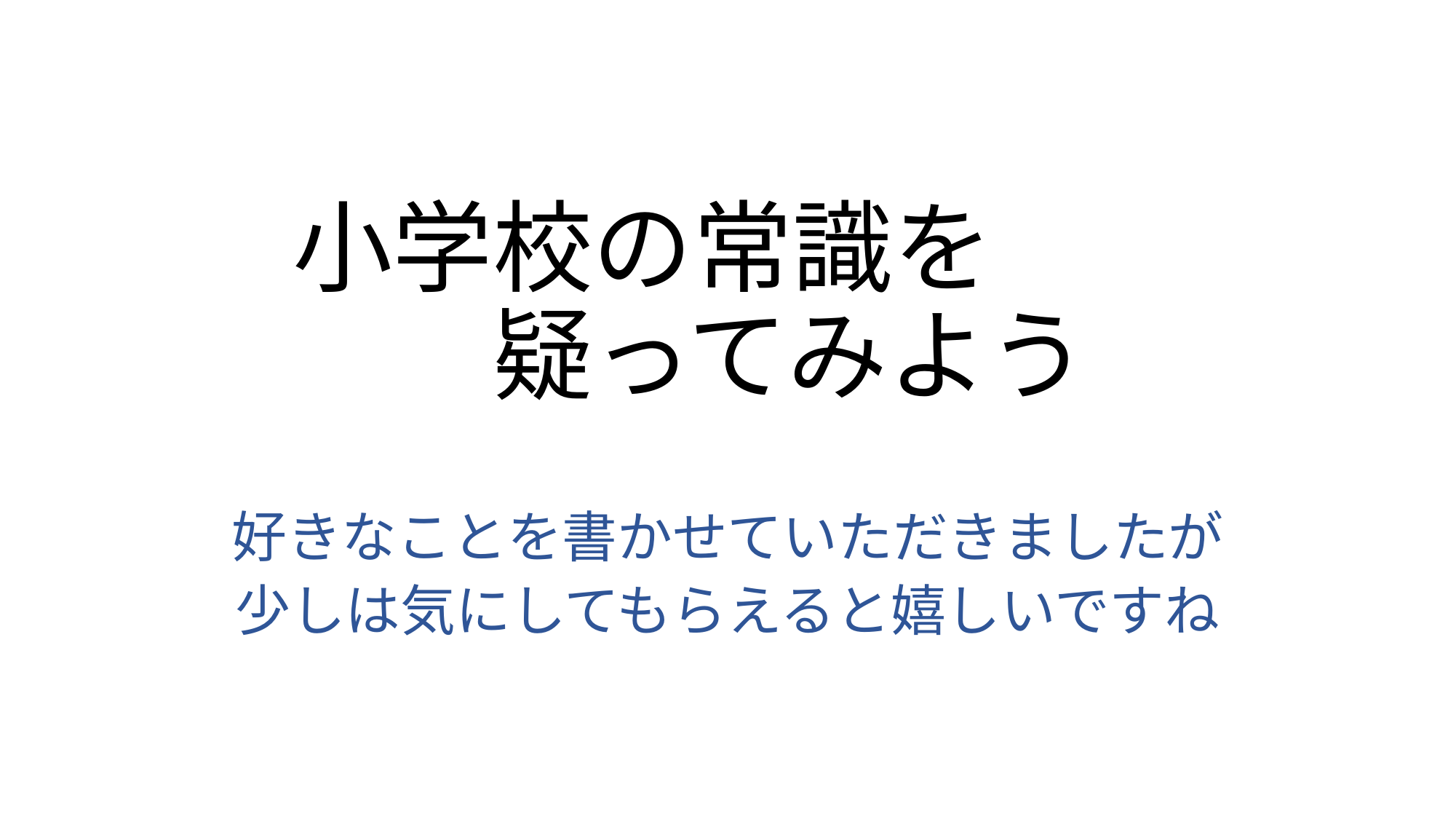

# 小学校の常識を 　　　疑ってみよう

好きなことを書かせていただきましたが
少しは気にしてもらえると嬉しいですね